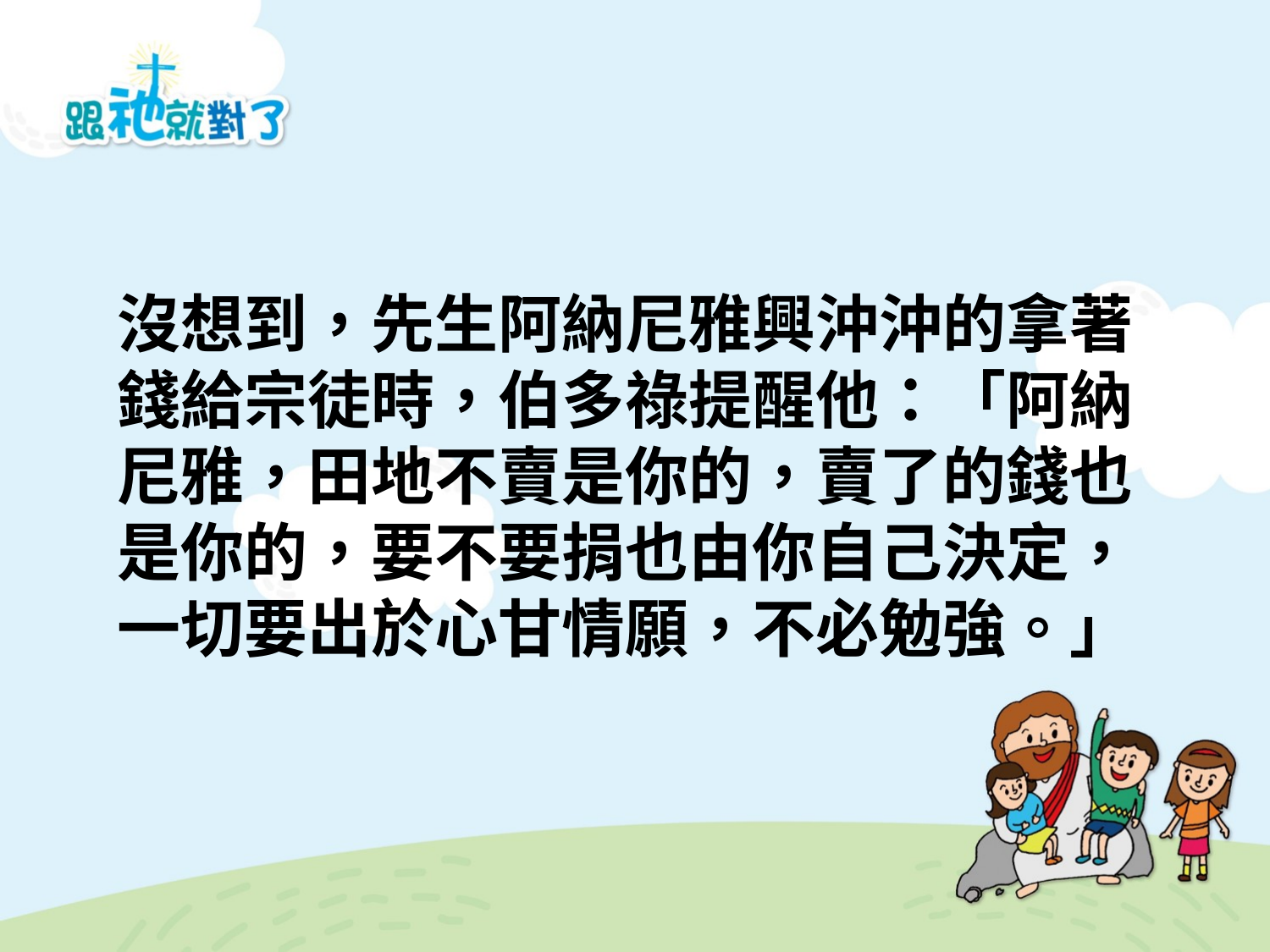

沒想到，先生阿納尼雅興沖沖的拿著錢給宗徒時，伯多祿提醒他：「阿納尼雅，田地不賣是你的，賣了的錢也是你的，要不要捐也由你自己決定，一切要出於心甘情願，不必勉強。」